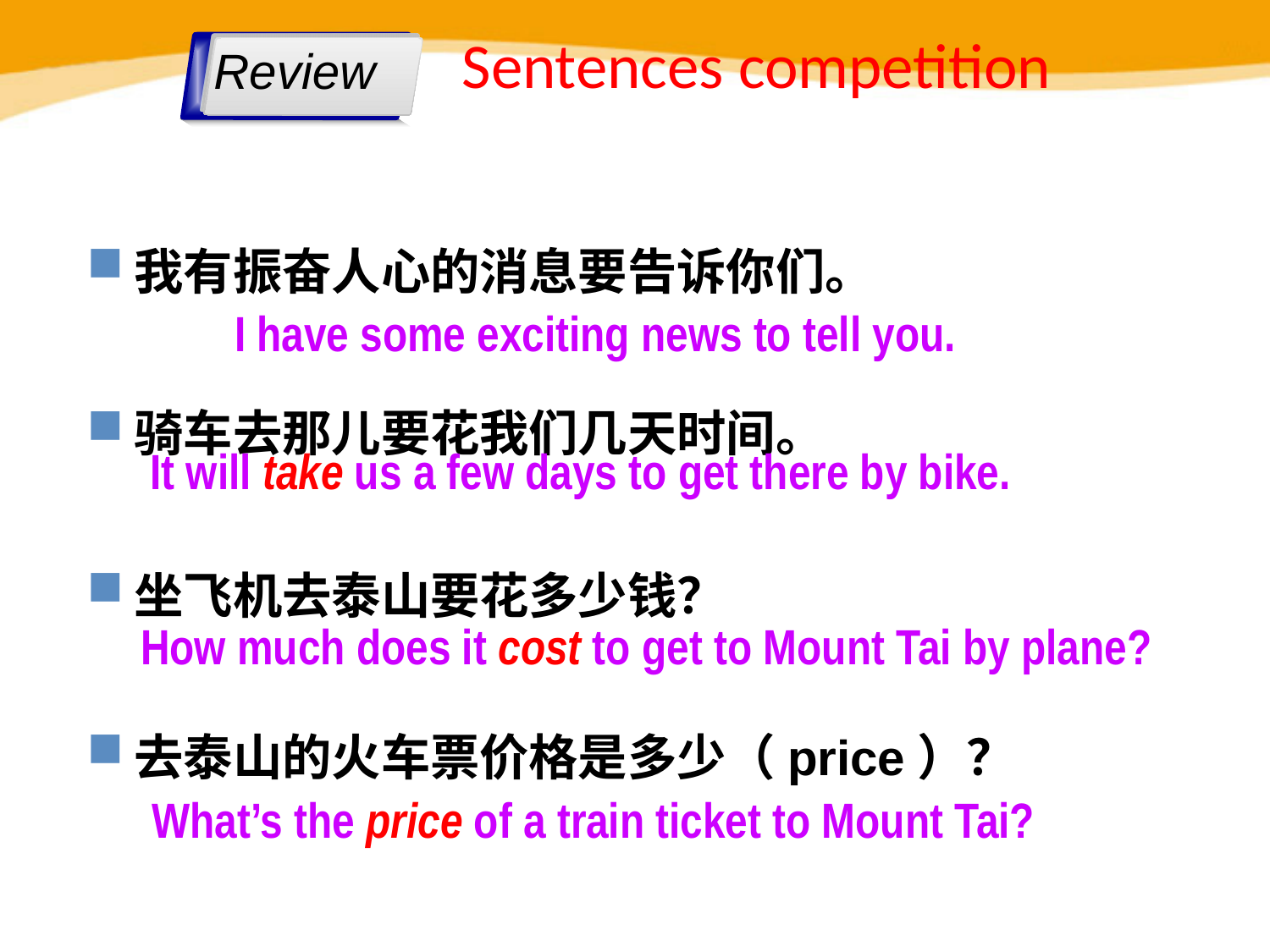

Sentences competition

Review
我有振奋人心的消息要告诉你们。

骑车去那儿要花我们几天时间。

坐飞机去泰山要花多少钱？

去泰山的火车票价格是多少（price）？
I have some exciting news to tell you.
It will take us a few days to get there by bike.
How much does it cost to get to Mount Tai by plane?
What’s the price of a train ticket to Mount Tai?